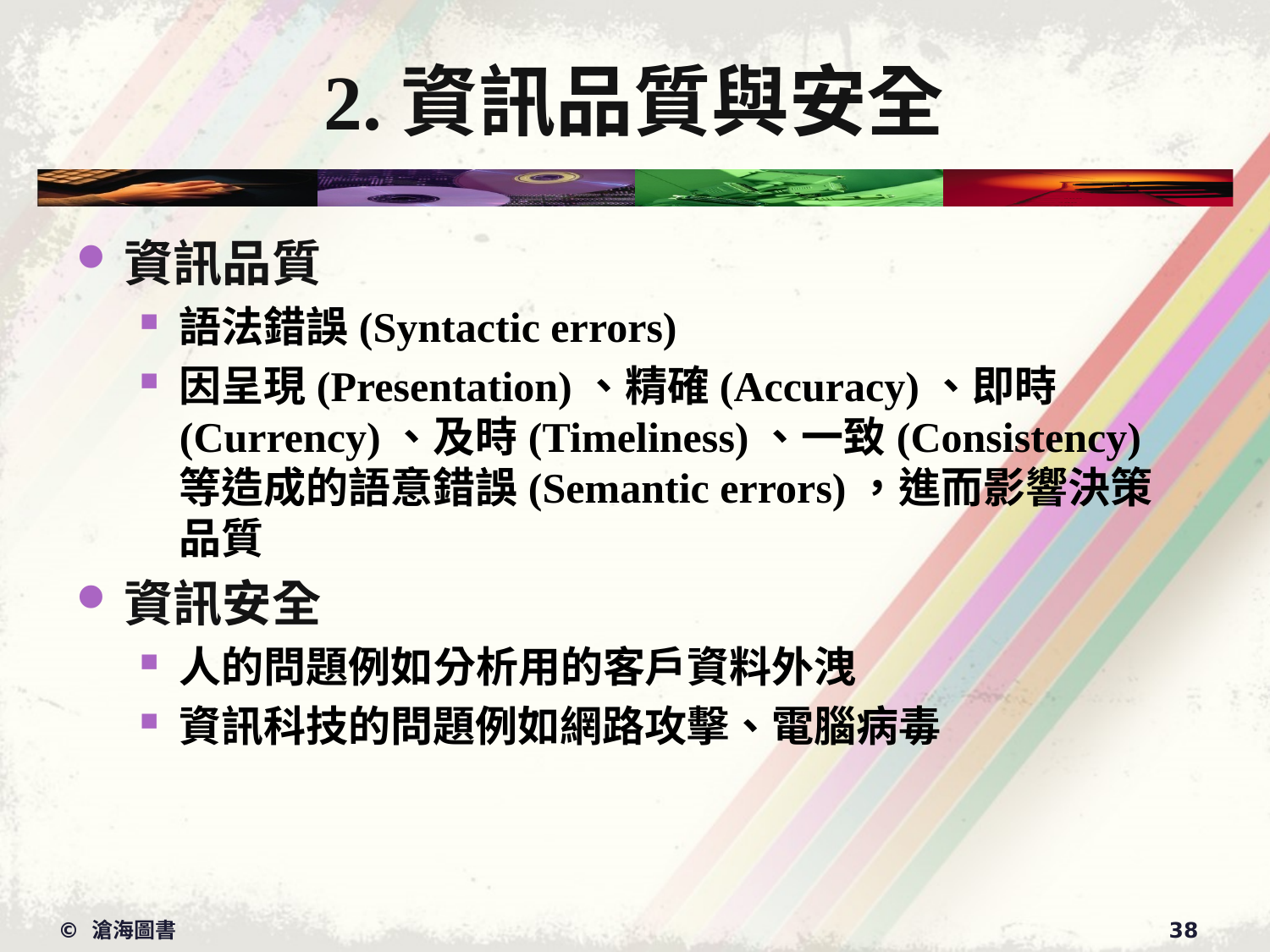

# 2.資訊品質與安全
資訊品質
語法錯誤(Syntactic errors)
因呈現(Presentation)、精確(Accuracy)、即時(Currency)、及時(Timeliness)、一致(Consistency)等造成的語意錯誤(Semantic errors)，進而影響決策品質
資訊安全
人的問題例如分析用的客戶資料外洩
資訊科技的問題例如網路攻擊、電腦病毒
© 滄海圖書
38